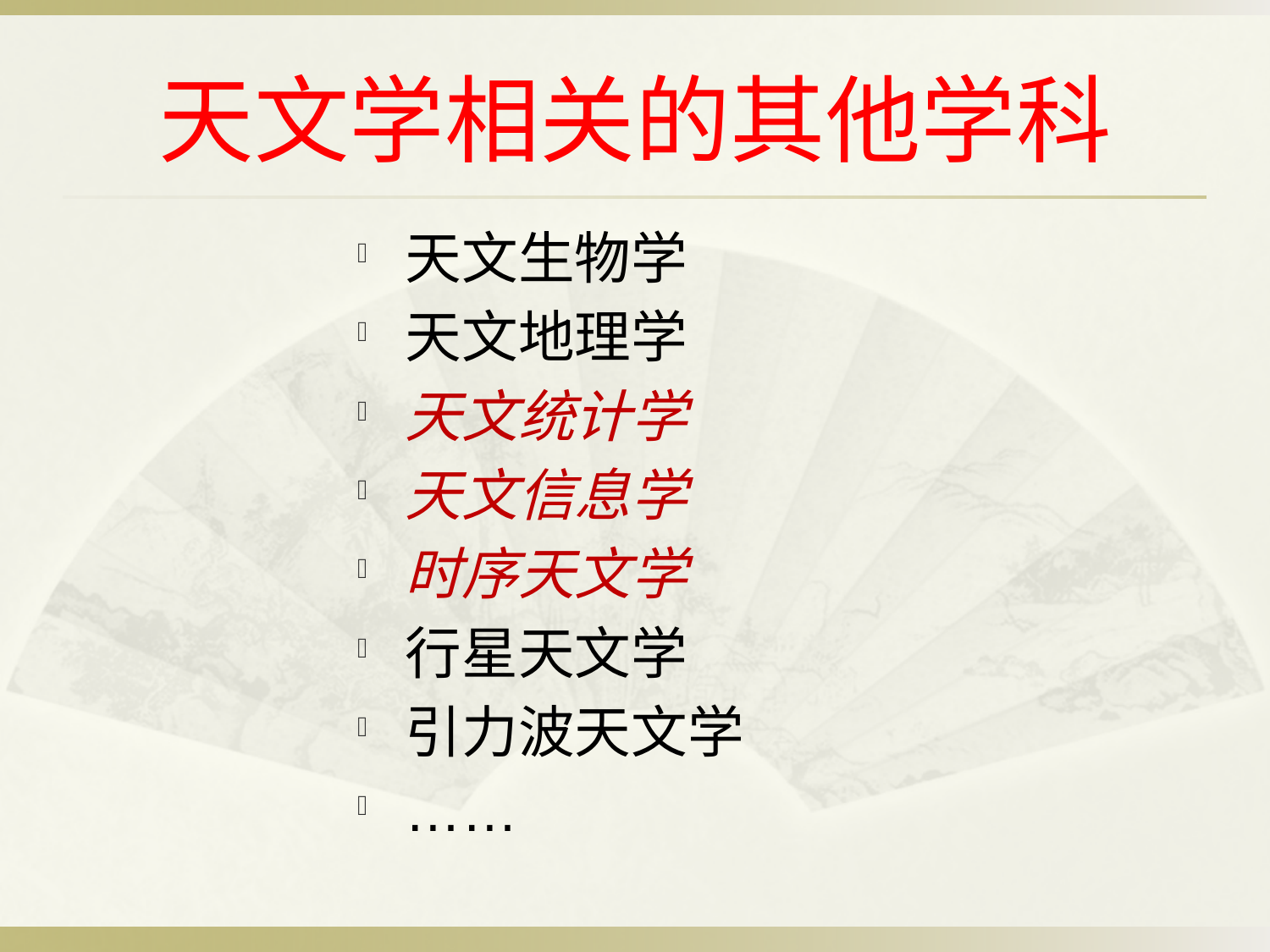

# 天文学相关的其他学科
天文生物学
天文地理学
天文统计学
天文信息学
时序天文学
行星天文学
引力波天文学
……